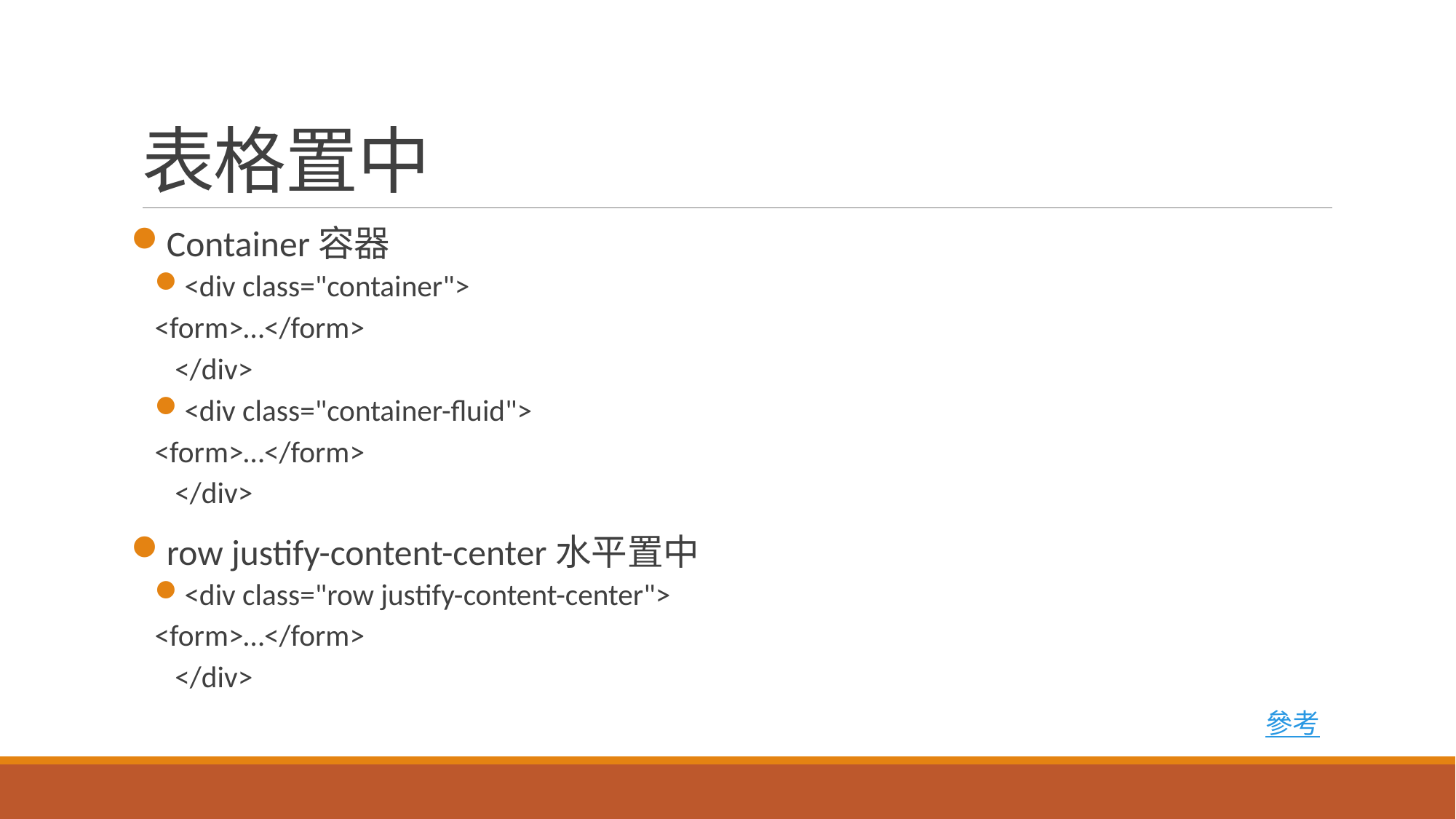

# 表格置中
Container容器
<div class="container">
	<form>…</form>
   </div>
<div class="container-fluid">
	<form>…</form>
   </div>
row justify-content-center水平置中
<div class="row justify-content-center">
	<form>…</form>
   </div>

參考